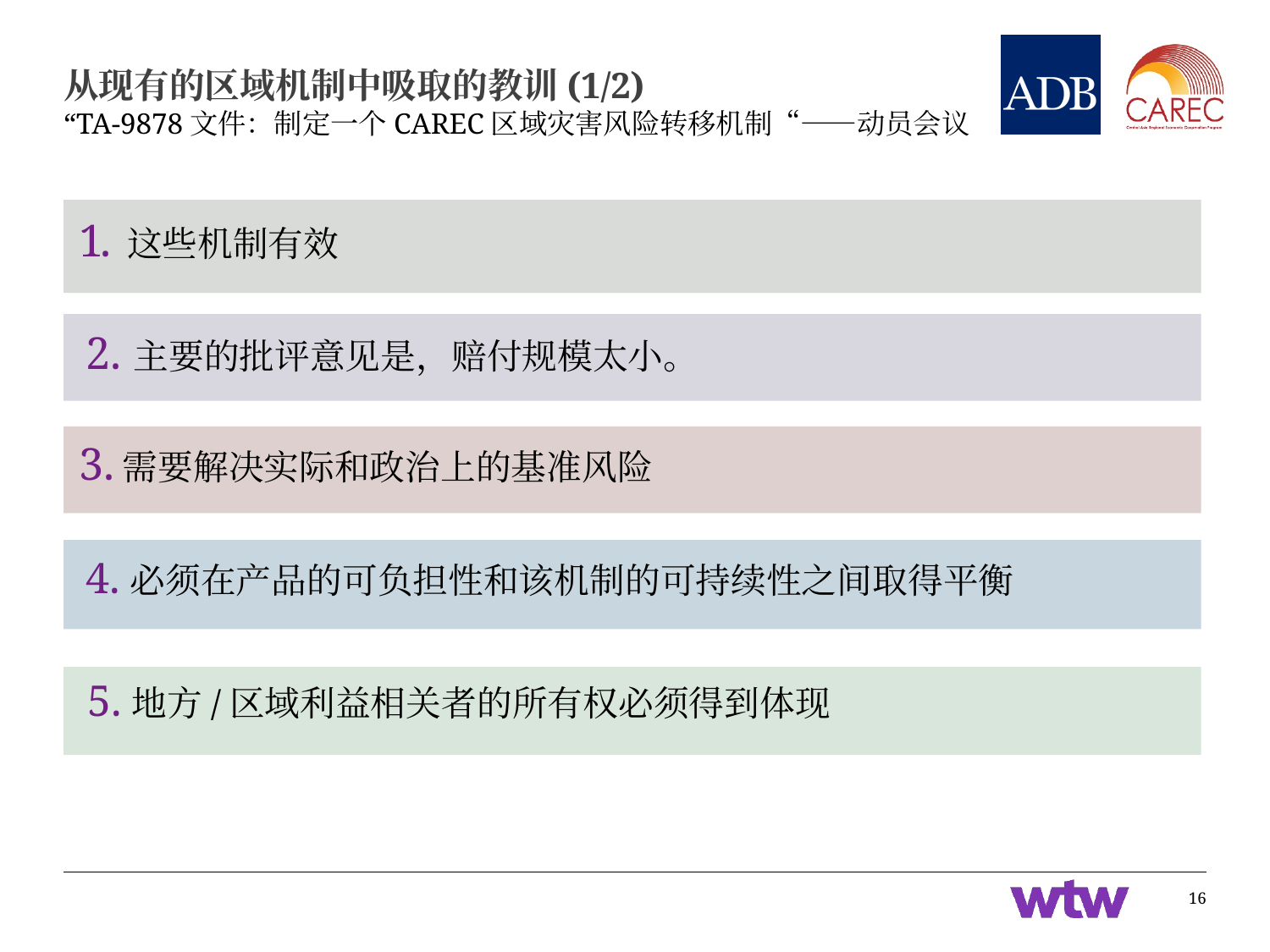

# 从现有的区域机制中吸取的教训(1/2)
“TA-9878文件：制定一个CAREC区域灾害风险转移机制“——动员会议

这些机制有效

主要的批评意见是，赔付规模太小。

需要解决实际和政治上的基准风险

4.必须在产品的可负担性和该机制的可持续性之间取得平衡

5.地方/区域利益相关者的所有权必须得到体现
16